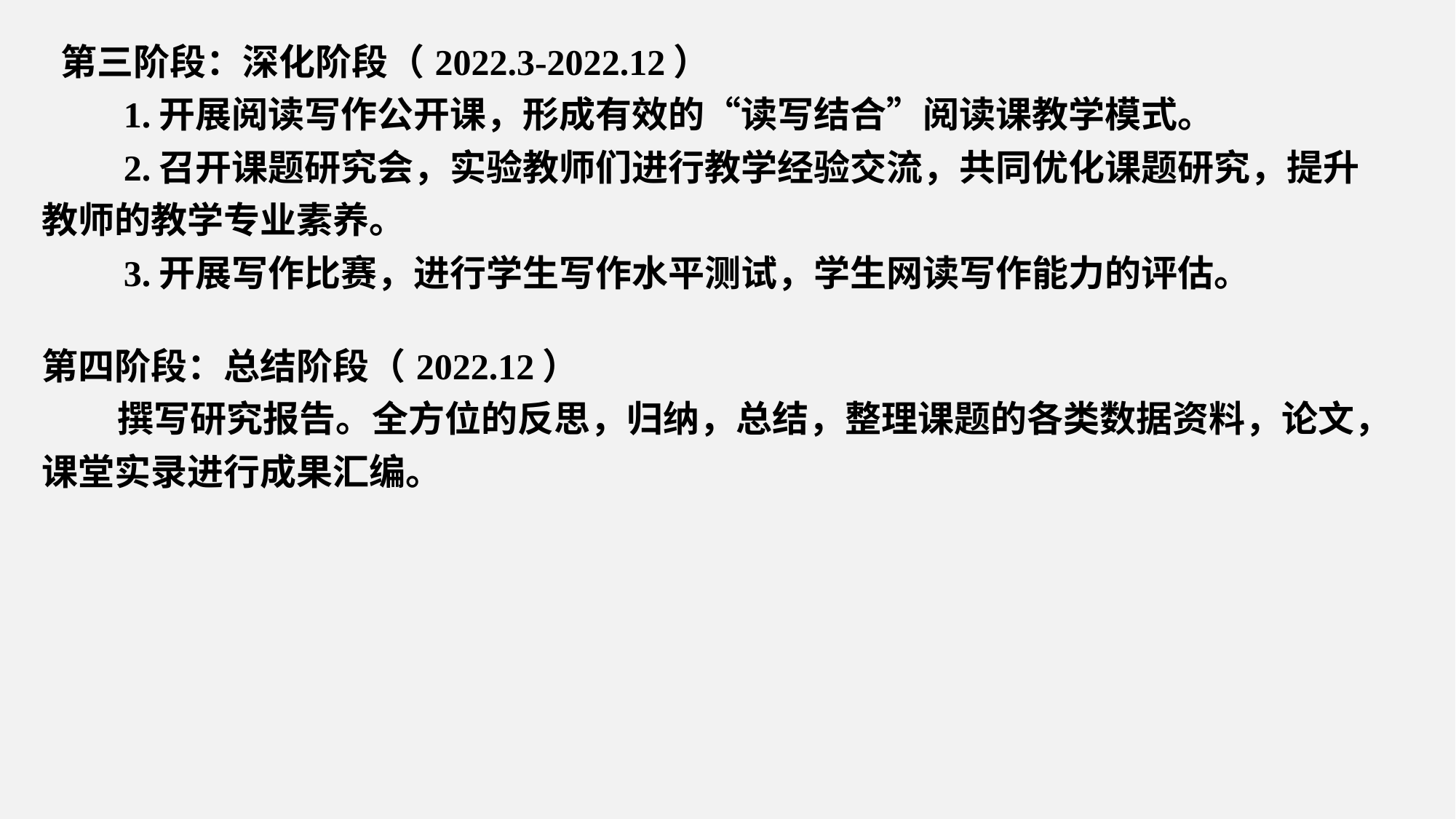

| 第三阶段：深化阶段（2022.3-2022.12） 1.开展阅读写作公开课，形成有效的“读写结合”阅读课教学模式。 2.召开课题研究会，实验教师们进行教学经验交流，共同优化课题研究，提升教师的教学专业素养。 3.开展写作比赛，进行学生写作水平测试，学生网读写作能力的评估。 第四阶段：总结阶段（2022.12） 撰写研究报告。全方位的反思，归纳，总结，整理课题的各类数据资料，论文，课堂实录进行成果汇编。 |
| --- |